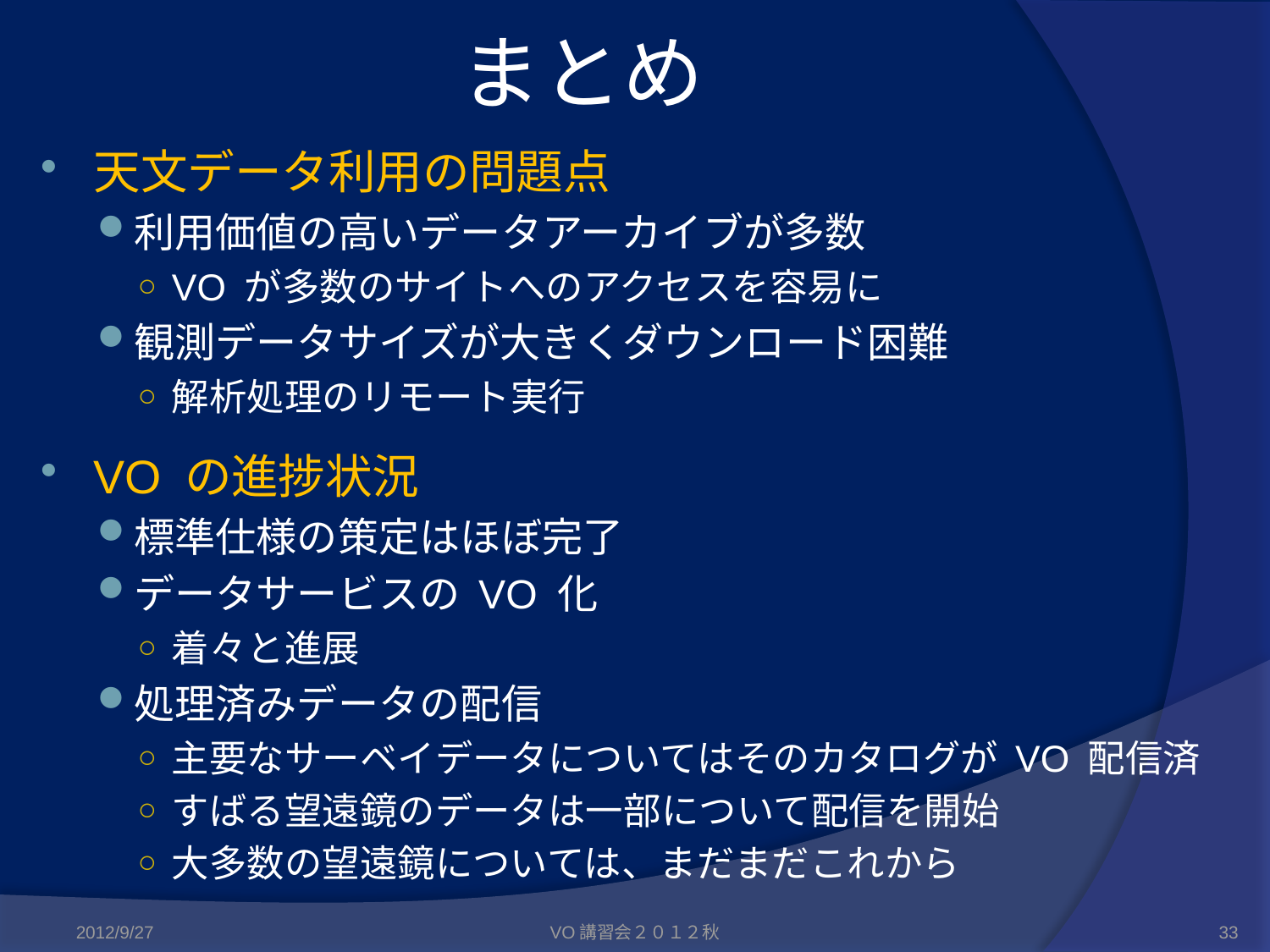

# まとめ
天文データ利用の問題点
利用価値の高いデータアーカイブが多数
VO が多数のサイトへのアクセスを容易に
観測データサイズが大きくダウンロード困難
解析処理のリモート実行
VO の進捗状況
標準仕様の策定はほぼ完了
データサービスの VO 化
着々と進展
処理済みデータの配信
主要なサーベイデータについてはそのカタログが VO 配信済
すばる望遠鏡のデータは一部について配信を開始
大多数の望遠鏡については、まだまだこれから
2012/9/27
VO講習会２０１２秋
33